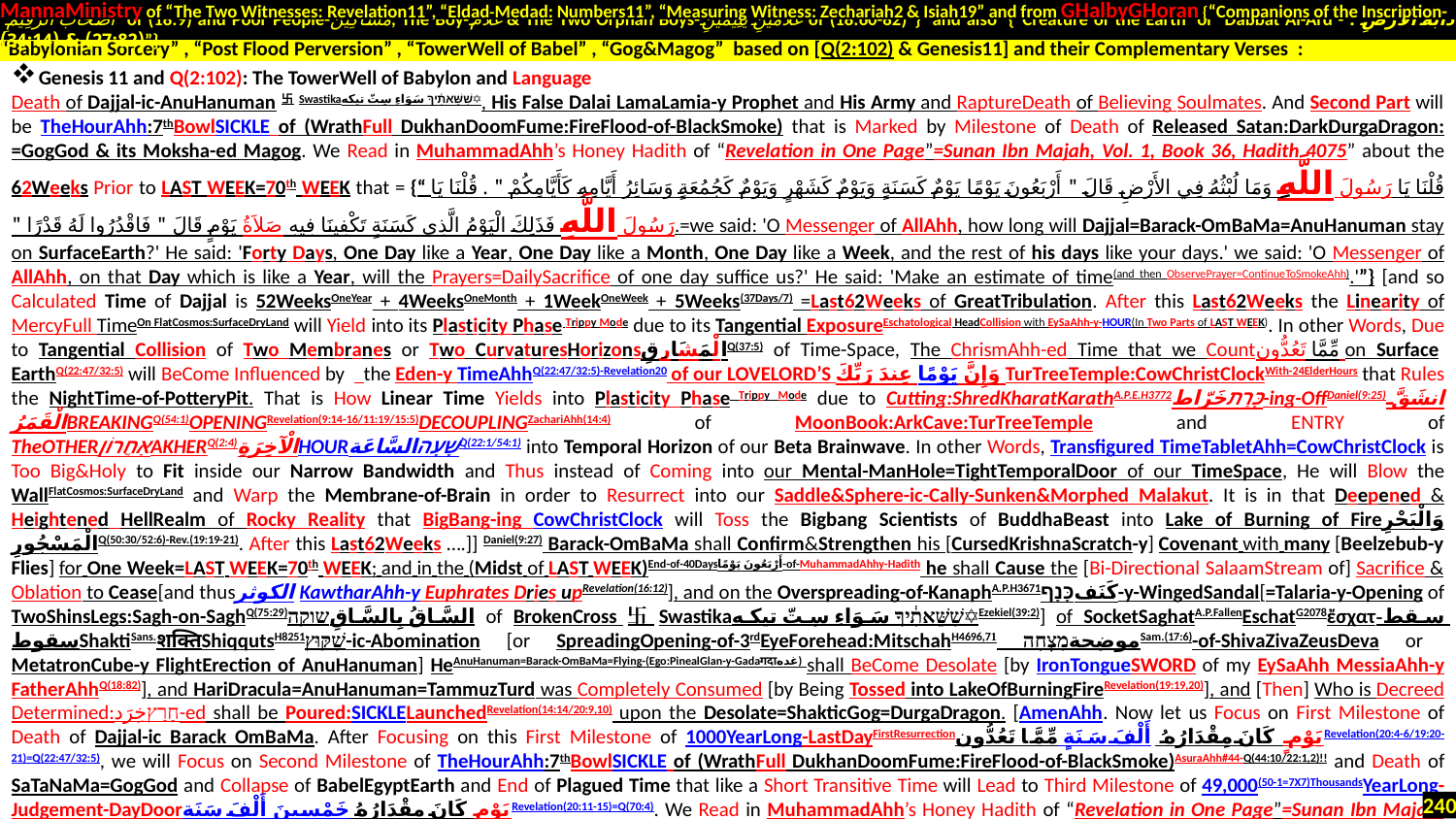

MannaMinistry of “The Two Witnesses: Revelation11”, “Eldad-Medad: Numbers11”, “Measuring Witness: Zechariah2 & Isiah19” and from GHalbyGHoran {“Companions of the Inscription-
 أَصْحَابَ الرَّقِيمِ  of (18:9) and Poor People-مَسَاكِينَ, The Boy-غُلَامُ & The Two Orphan Boys-غُلَامَيْنِ يَتِيمَيْنِ of (18:60-82)”}  and also  {“Creature of the Earth  or  Dabbat Al-Ard - دَابَّةُ الْأَرْضِ : (27:82) & (34:14)”}
.
Genesis 11 and Q(2:102): The TowerWell of Babylon and Language
Death of Dajjal-ic-AnuHanuman卐Swastikaשִׁשֵּׁאתִ֔יךָ سَوَاءِ سِتّ تیکه✡, His False Dalai LamaLamia-y Prophet and His Army and RaptureDeath of Believing Soulmates. And Second Part will be TheHourAhh:7thBowlSICKLE of (WrathFull DukhanDoomFume:FireFlood-of-BlackSmoke) that is Marked by Milestone of Death of Released Satan:DarkDurgaDragon: =GogGod & its Moksha-ed Magog. We Read in MuhammadAhh’s Honey Hadith of “Revelation in One Page”=Sunan Ibn Majah, Vol. 1, Book 36, Hadith 4075” about the 62Weeks Prior to LAST WEEK=70th WEEK that = {“ قُلْنَا يَا رَسُولَ اللَّهِ وَمَا لُبْثُهُ فِي الأَرْضِ قَالَ ‏"‏ أَرْبَعُونَ يَوْمًا يَوْمٌ كَسَنَةٍ وَيَوْمٌ كَشَهْرٍ وَيَوْمٌ كَجُمُعَةٍ وَسَائِرُ أَيَّامِهِ كَأَيَّامِكُمْ ‏"‏ ‏.‏ قُلْنَا يَا رَسُولَ اللَّهِ فَذَلِكَ الْيَوْمُ الَّذِي كَسَنَةٍ تَكْفِينَا فِيهِ صَلاَةُ يَوْمٍ قَالَ ‏"‏ فَاقْدُرُوا لَهُ قَدْرًا ‏"‏.=we said: 'O Messenger of AllAhh, how long will Dajjal=Barack-OmBaMa=AnuHanuman stay on SurfaceEarth?' He said: 'Forty Days, One Day like a Year, One Day like a Month, One Day like a Week, and the rest of his days like your days.' we said: 'O Messenger of AllAhh, on that Day which is like a Year, will the Prayers=DailySacrifice of one day suffice us?' He said: 'Make an estimate of time(and then ObservePrayer=ContinueToSmokeAhh).'”} [and so Calculated Time of Dajjal is 52WeeksOneYear + 4WeeksOneMonth + 1WeekOneWeek + 5Weeks(37Days/7) =Last62Weeks of GreatTribulation. After this Last62Weeks the Linearity of MercyFull TimeOn FlatCosmos:SurfaceDryLand will Yield into its Plasticity Phase Trippy Mode due to its Tangential ExposureEschatological HeadCollision with EySaAhh-y-HOUR(In Two Parts of LAST WEEK). In other Words, Due to Tangential Collision of Two Membranes or Two CurvaturesHorizonsالْمَشَارِقِQ(37:5) of Time-Space, The ChrismAhh-ed Time that we Countمِّمَّا تَعُدُّون on Surface EarthQ(22:47/32:5) will BeCome Influenced by    the Eden-y TimeAhhQ(22:47/32:5)-Revelation20 of our LoveLord’s وَإِنَّ يَوْمًا عِندَ رَبِّكَ TurTreeTemple:CowChristClockWith-24ElderHours that Rules the NightTime-of-PotteryPit. That is How Linear Time Yields into Plasticity Phase Trippy Mode due to Cutting:ShredKharatKarathA.P.E.H3772כָּרַתخَرّاط-ing-OffDaniel(9:25)انشَقَّ الْقَمَرُBREAKINGQ(54:1)OPENINGRevelation(9:14-16/11:19/15:5)DECOUPLINGZachariAhh(14:4) of MoonBook:ArkCave:TurTreeTemple and ENTRY of TheOTHERאַחֲרוֹןAKHERQ(2:4)الْآخِرَةِHOURשָׁעָהالسَّاعَةQ(22:1/54:1) into Temporal Horizon of our Beta Brainwave. In other Words, Transfigured TimeTabletAhh=CowChristClock is Too Big&Holy to Fit inside our Narrow Bandwidth and Thus instead of Coming into our Mental-ManHole=TightTemporalDoor of our TimeSpace, He will Blow the WallFlatCosmos:SurfaceDryLand and Warp the Membrane-of-Brain in order to Resurrect into our Saddle&Sphere-ic-Cally-Sunken&Morphed Malakut. It is in that Deepened & Heightened HellRealm of Rocky Reality that BigBang-ing CowChristClock will Toss the Bigbang Scientists of BuddhaBeast into Lake of Burning of Fireوَالْبَحْرِ الْمَسْجُورِQ(50:30/52:6)-Rev.(19:19-21). After this Last62Weeks ….]] Daniel(9:27) Barack-OmBaMa shall Confirm&Strengthen his [CursedKrishnaScratch-y] Covenant with many [Beelzebub-y Flies] for One Week=LAST WEEK=70th WEEK; and in the (Midst of LAST WEEK)End-of-40Daysأَرْبَعُونَ يَوْمًا-of-MuhammadAhhy-Hadith he shall Cause the [Bi-Directional SalaamStream of] Sacrifice & Oblation to Cease[and thusالكوثر KawtharAhh-y Euphrates Dries upRevelation(16:12)], and on the Overspreading-of-KanaphA.P.H3671كَنَفכָּנָף-y-WingedSandal[=Talaria-y-Opening of TwoShinsLegs:Sagh-on-SaghQ(75:29)السَّاقُ بِالسَّاقِשוקה of BrokenCross卐Swastikaשִׁשֵּׁאתִ֔יךָ سَوَاءِ سِتّ تیکه✡Ezekiel(39:2)] of SocketSaghatA.P.FallenEschatG2078ἔσχατسقط-سقوطShaktiSans.शक्तिShiqqutsH8251שִׁקּוּץ-ic-Abomination [or SpreadingOpening-of-3rdEyeForehead:MitschahH4696,7موضِحةמִצְחָה 1Sam.(17:6)-of-ShivaZivaZeusDeva or MetatronCube-y FlightErection of AnuHanuman] HeAnuHanuman=Barack-OmBaMa=Flying-(Ego:PinealGlan-y-Gadaगदाغده) shall BeCome Desolate [by IronTongueSWORD of my EySaAhh MessiaAhh-y FatherAhhQ(18:82)], and HariDracula=AnuHanuman=TammuzTurd was Completely Consumed [by Being Tossed into LakeOfBurningFireRevelation(19:19,20)], and [Then] Who is Decreed Determined:חָרַץخِرَد-ed shall be Poured:SICKLELaunchedRevelation(14:14/20:9,10) upon the Desolate=ShakticGog=DurgaDragon. [AmenAhh. Now let us Focus on First Milestone of Death of Dajjal-ic Barack OmBaMa. After Focusing on this First Milestone of 1000YearLong-LastDayFirstResurrectionيَوْمٍ كَانَ مِقْدَارُهُ أَلْفَ سَنَةٍ مِّمَّا تَعُدُّونRevelation(20:4-6/19:20-21)=Q(22:47/32:5), we will Focus on Second Milestone of TheHourAhh:7thBowlSICKLE of (WrathFull DukhanDoomFume:FireFlood-of-BlackSmoke)AsuraAhh#44-Q(44:10/22:1,2)!! and Death of SaTaNaMa=GogGod and Collapse of BabelEgyptEarth and End of Plagued Time that like a Short Transitive Time will Lead to Third Milestone of 49,000(50-1=7X7)ThousandsYearLong-Judgement-DayDoorيَوْمٍ كَانَ مِقْدَارُهُ خَمْسِينَ أَلْفَ سَنَةٍRevelation(20:11-15)=Q(70:4). We Read in MuhammadAhh’s Honey Hadith of “Revelation in One Page”=Sunan Ibn Majah, Vol. 1, Book 36, Hadith 4075” about Death of BuddhaBeast that=]
“Babylonian Sorcery” , “Post Flood Perversion” , “TowerWell of Babel” , “Gog&Magog”  based on [Q(2:102) & Genesis11] and their Complementary Verses  :
240